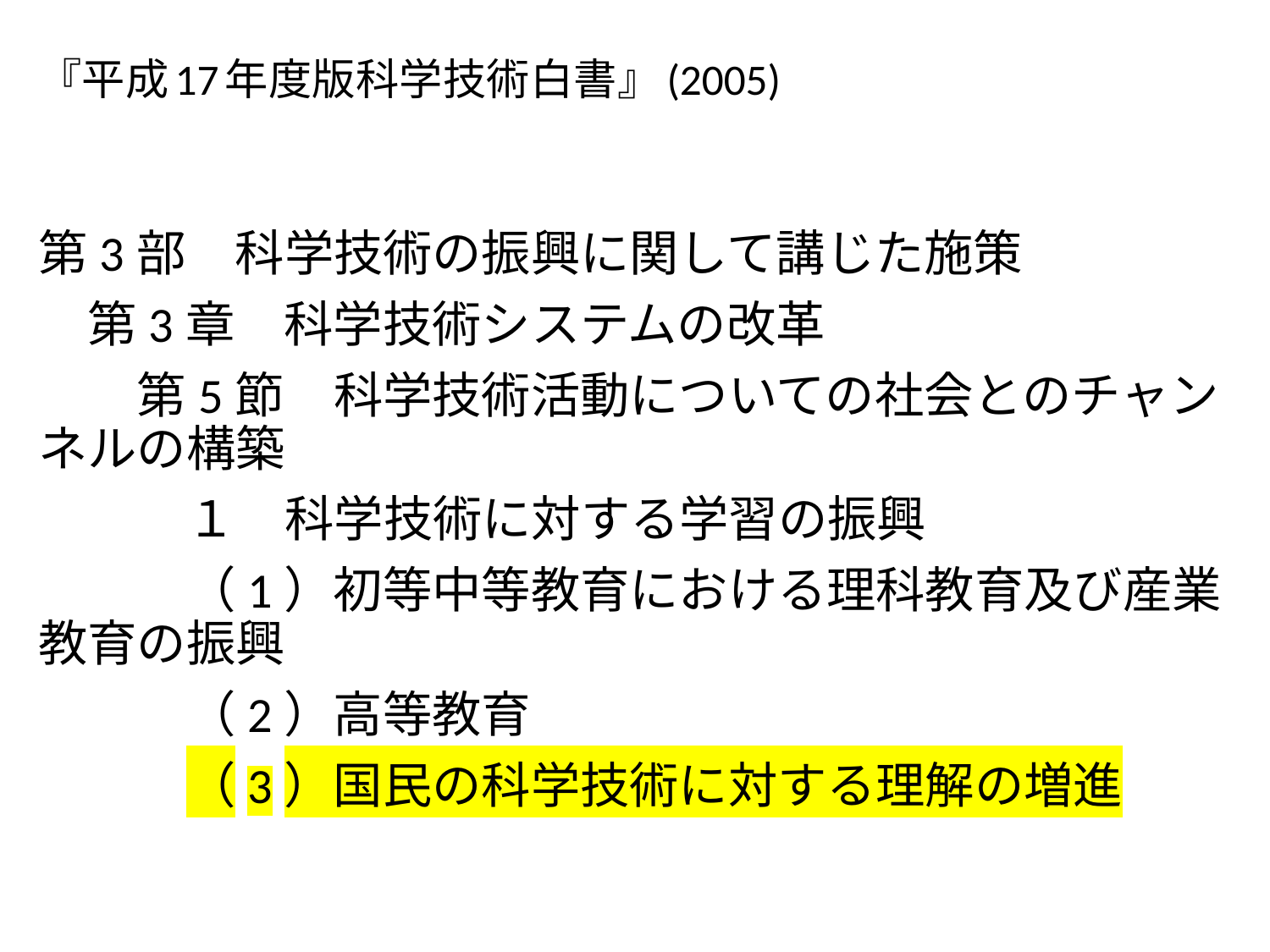

# 『平成17年度版科学技術白書』(2005)

第3部　科学技術の振興に関して講じた施策
　第3章　科学技術システムの改革
　　第5節　科学技術活動についての社会とのチャンネルの構築
　　　１　科学技術に対する学習の振興
　　　（1）初等中等教育における理科教育及び産業教育の振興
　　　（2）高等教育
　　　（3）国民の科学技術に対する理解の増進